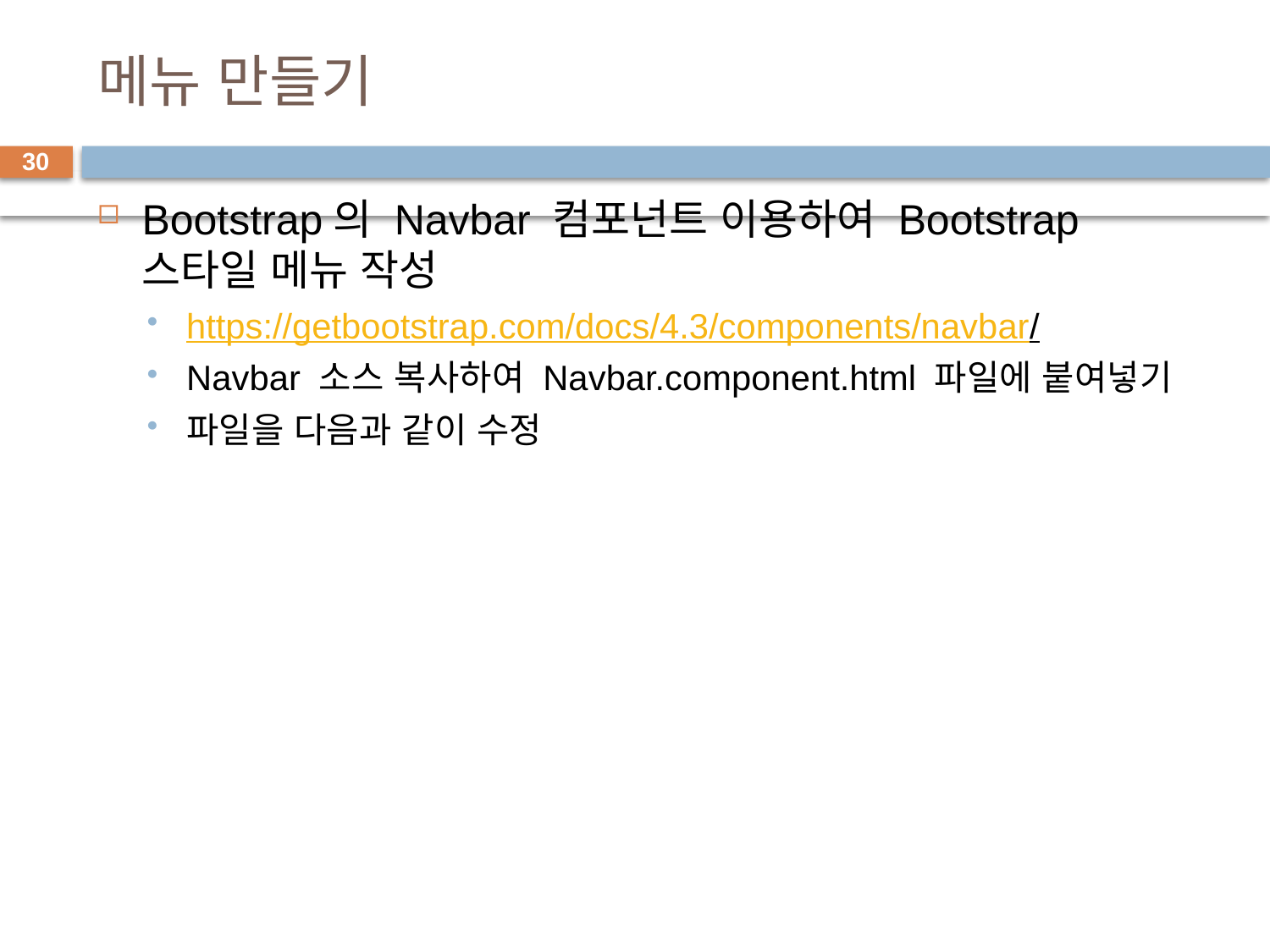

# 메뉴 만들기
30
Bootstrap의 Navbar 컴포넌트 이용하여 Bootstrap 스타일 메뉴 작성
https://getbootstrap.com/docs/4.3/components/navbar/
Navbar 소스 복사하여 Navbar.component.html 파일에 붙여넣기
파일을 다음과 같이 수정